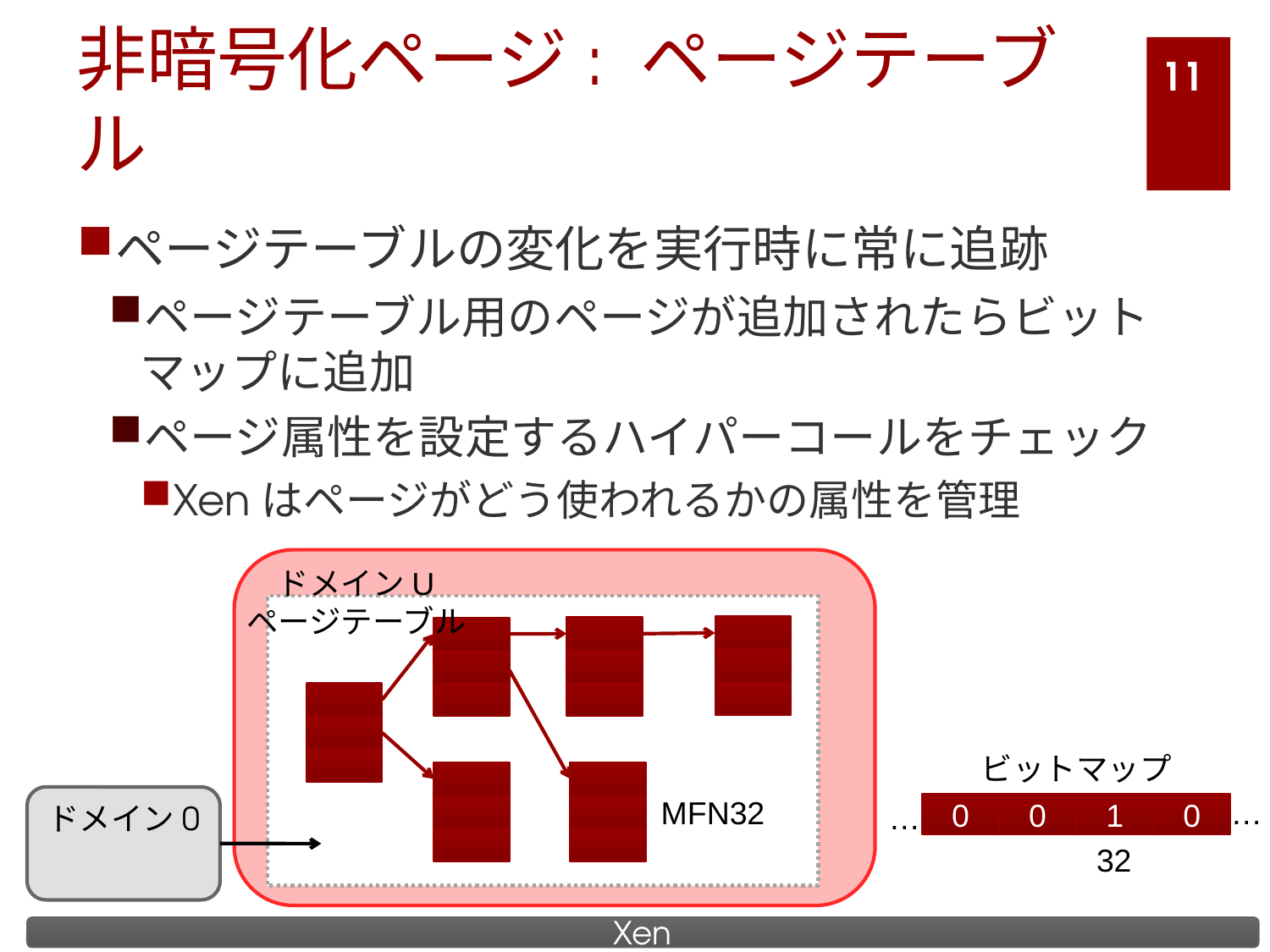

# 非暗号化ページ: ページテーブル
11
ページテーブルの変化を実行時に常に追跡
ページテーブル用のページが追加されたらビットマップに追加
ページ属性を設定するハイパーコールをチェック
Xenはページがどう使われるかの属性を管理

ドメインU

ページテーブル

ドメイン0
ビットマップ

ドメイン0
MFN32
…
…
0
0
0
0
1
32
Xen